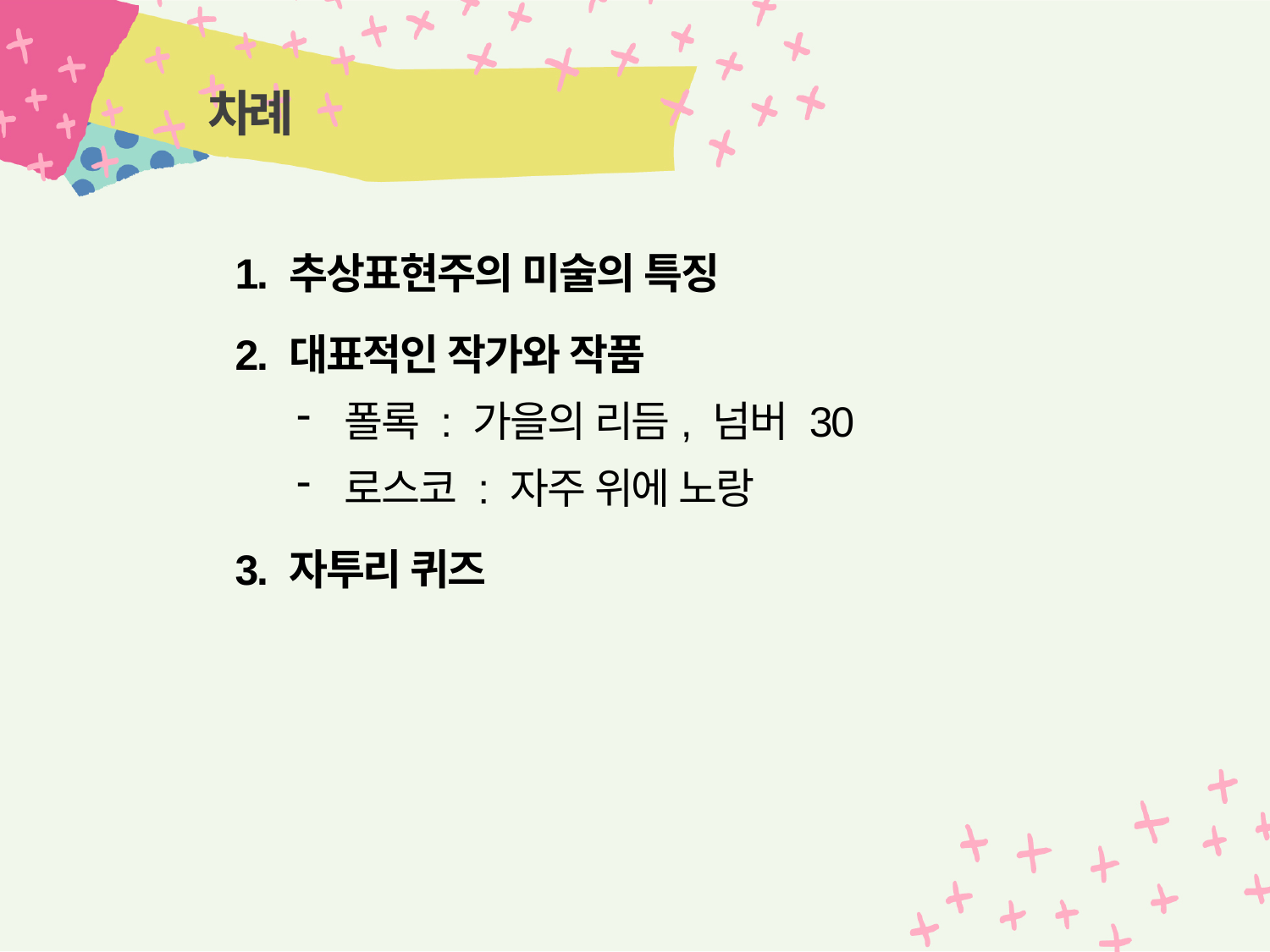

# 차례
1. 추상표현주의 미술의 특징
2. 대표적인 작가와 작품
 폴록 : 가을의 리듬, 넘버 30
 로스코 : 자주 위에 노랑
3. 자투리 퀴즈